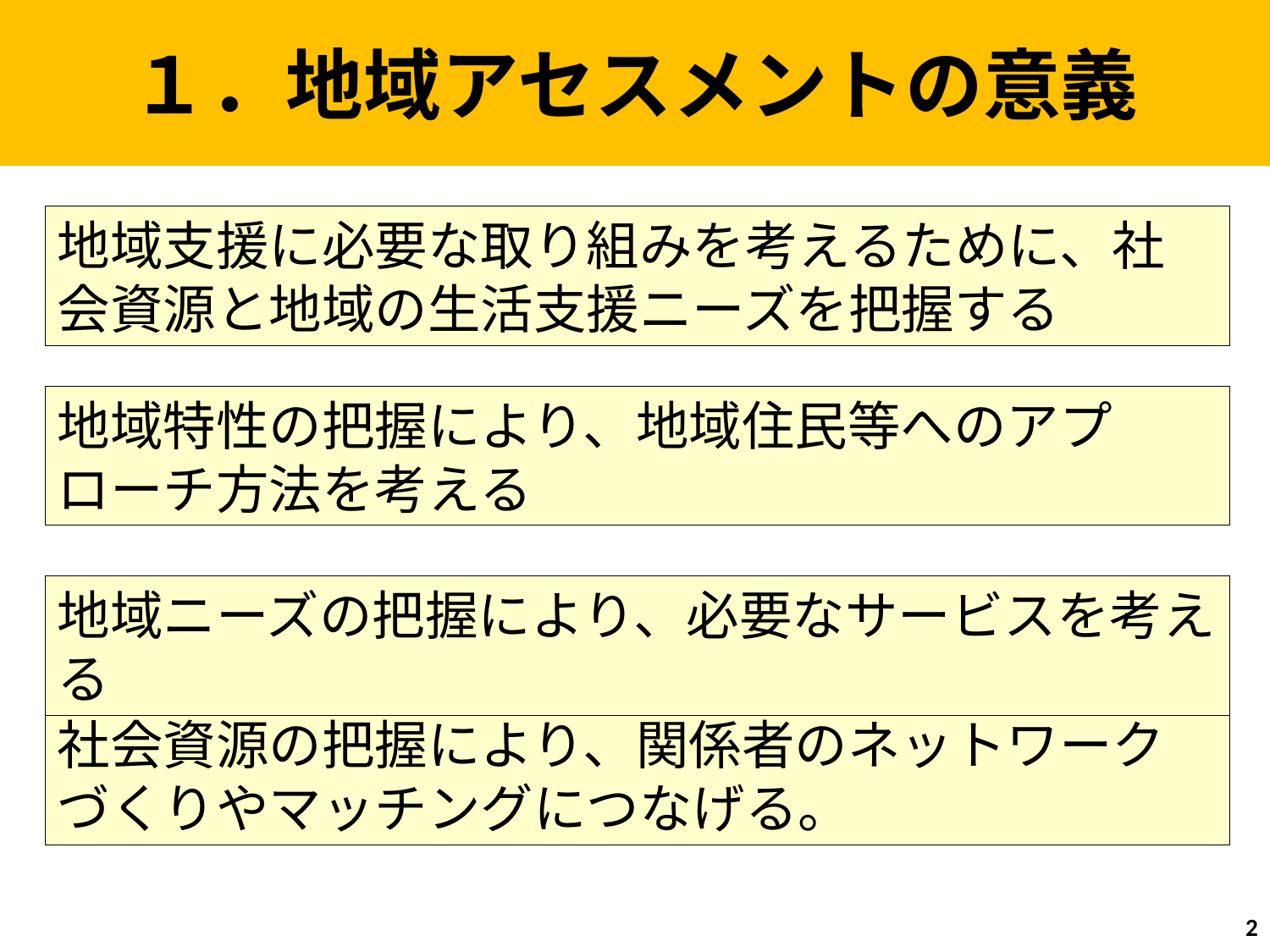

１．地域アセスメントの意義
地域支援に必要な取り組みを考えるために、社会資源と地域の生活支援ニーズを把握する
地域特性の把握により、地域住民等へのアプローチ方法を考える
地域ニーズの把握により、必要なサービスを考える
社会資源の把握により、関係者のネットワークづくりやマッチングにつなげる。
2